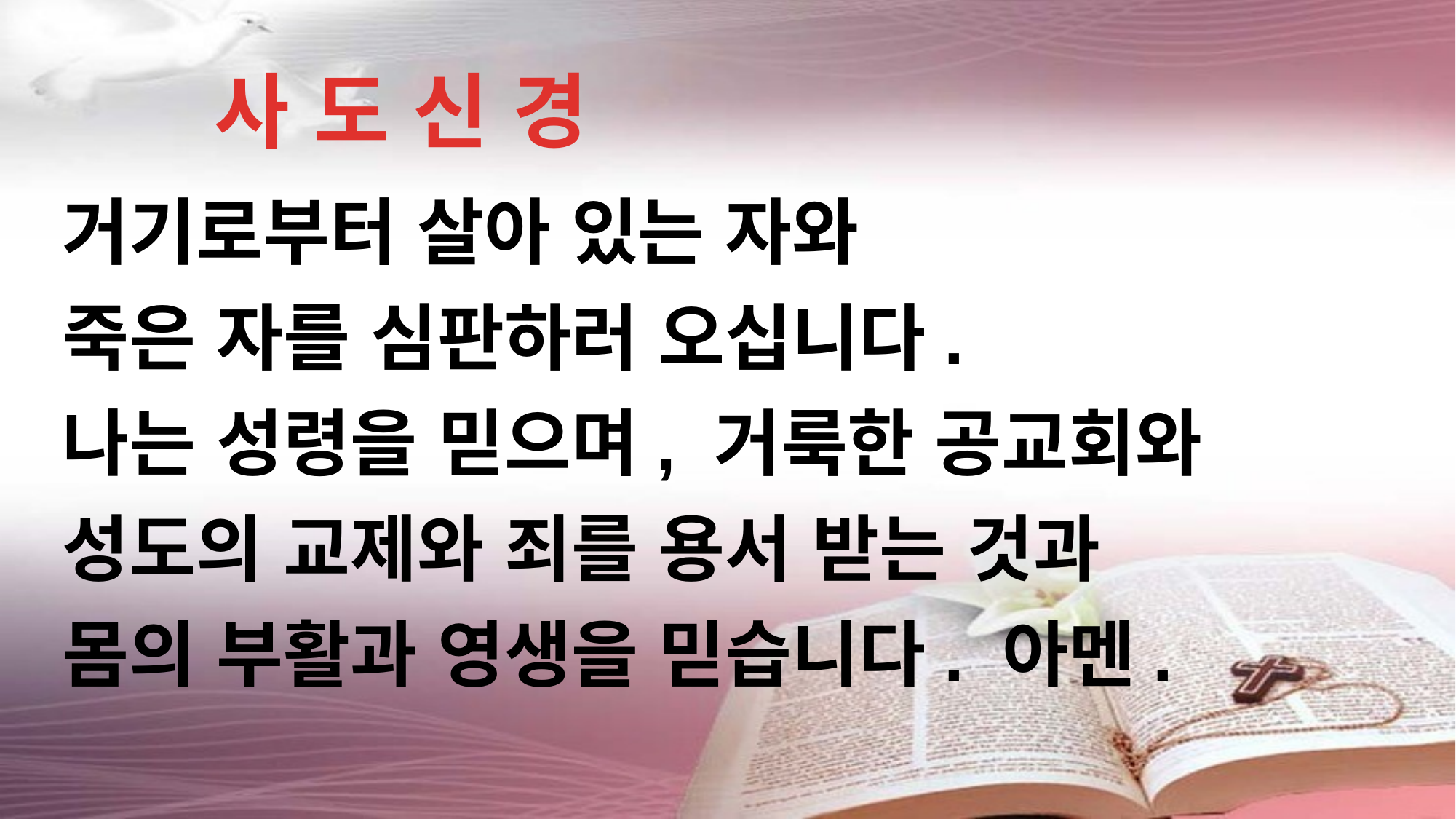

사 도 신 경
거기로부터 살아 있는 자와
죽은 자를 심판하러 오십니다.
나는 성령을 믿으며, 거룩한 공교회와
성도의 교제와 죄를 용서 받는 것과
몸의 부활과 영생을 믿습니다. 아멘.